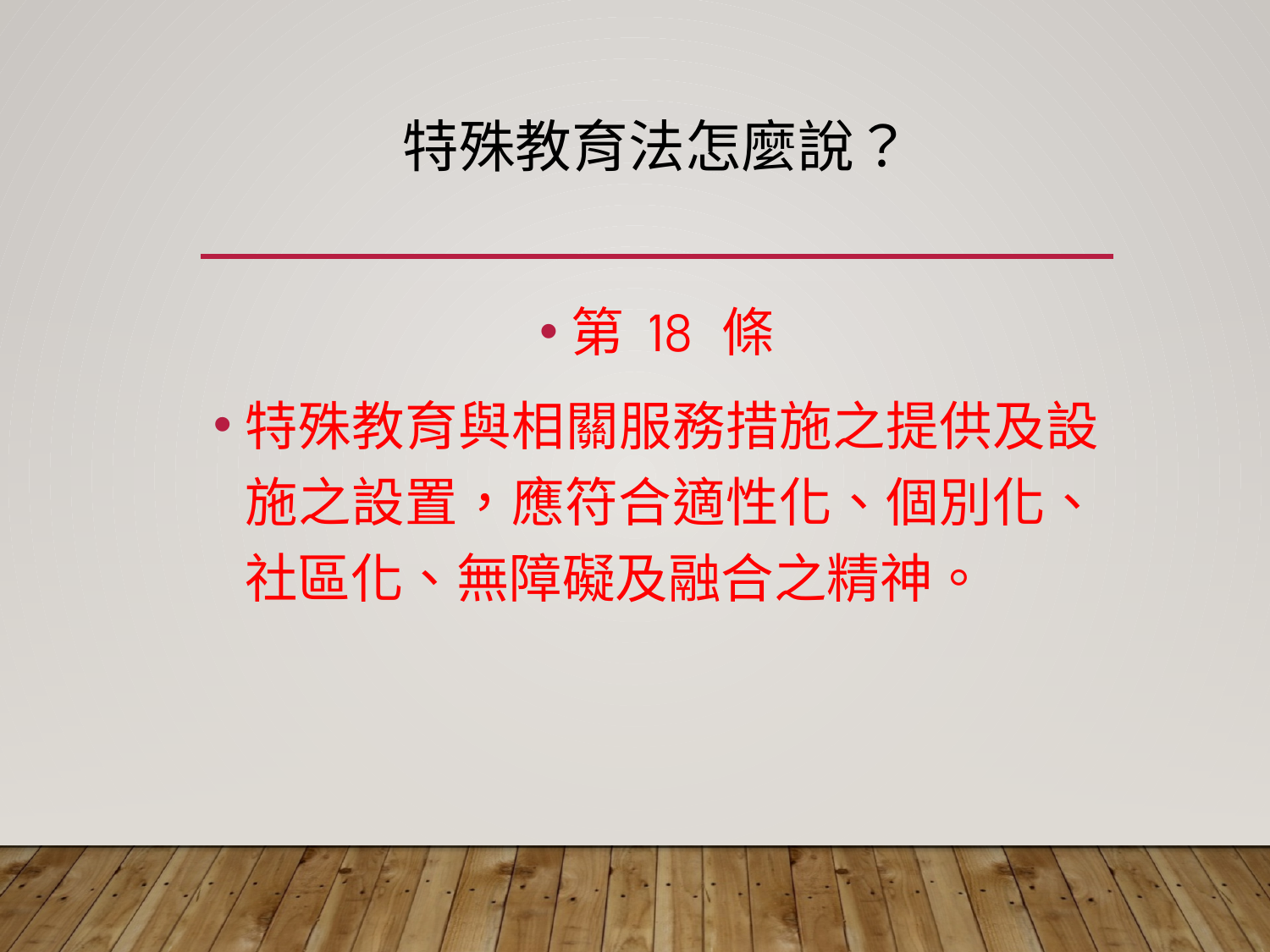

# 特殊教育法怎麼說？
第 18 條
特殊教育與相關服務措施之提供及設施之設置，應符合適性化、個別化、
社區化、無障礙及融合之精神。